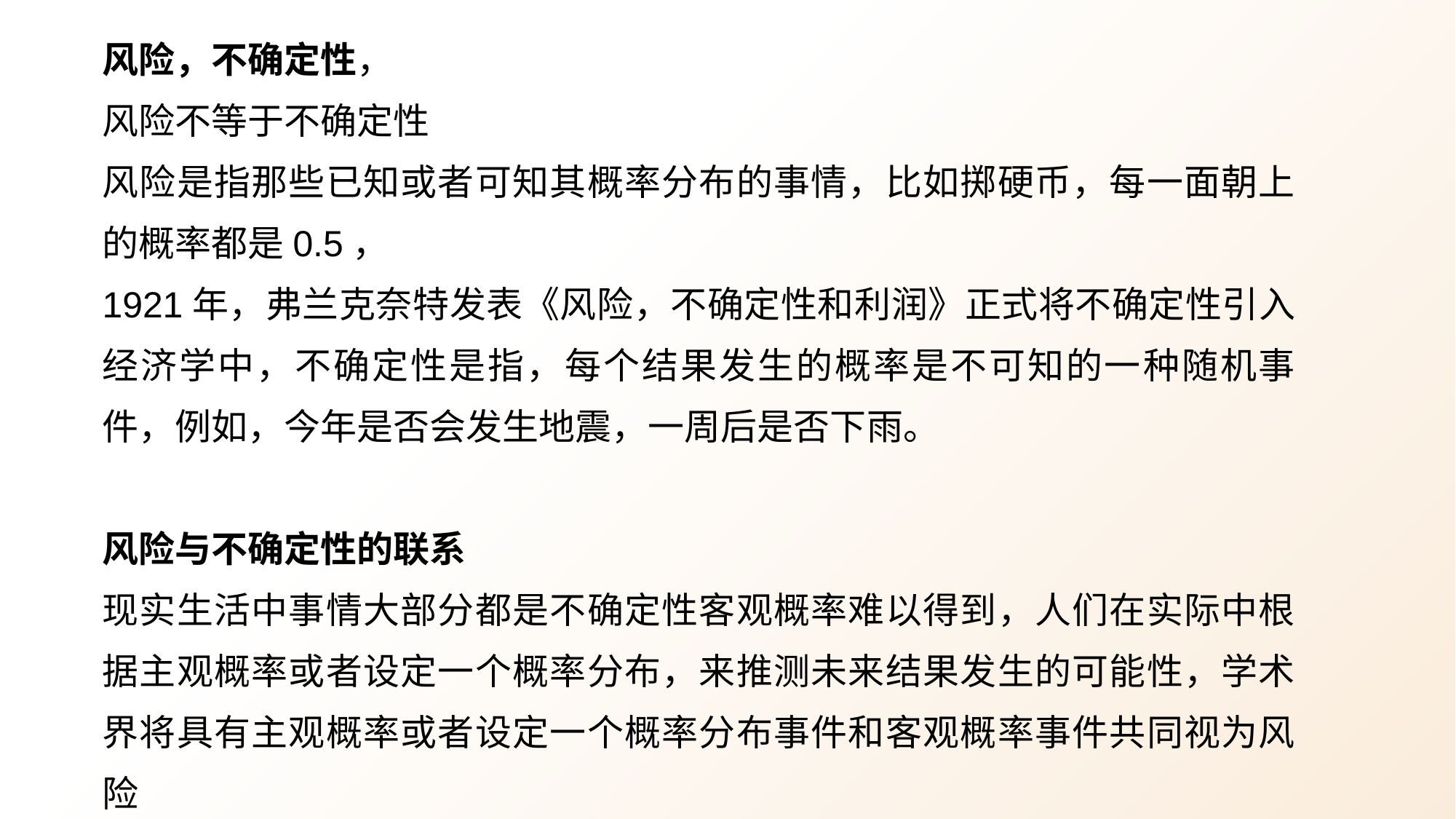

风险，不确定性，
风险不等于不确定性
风险是指那些已知或者可知其概率分布的事情，比如掷硬币，每一面朝上的概率都是0.5，
1921年，弗兰克奈特发表《风险，不确定性和利润》正式将不确定性引入经济学中，不确定性是指，每个结果发生的概率是不可知的一种随机事件，例如，今年是否会发生地震，一周后是否下雨。

风险与不确定性的联系
现实生活中事情大部分都是不确定性客观概率难以得到，人们在实际中根据主观概率或者设定一个概率分布，来推测未来结果发生的可能性，学术界将具有主观概率或者设定一个概率分布事件和客观概率事件共同视为风险